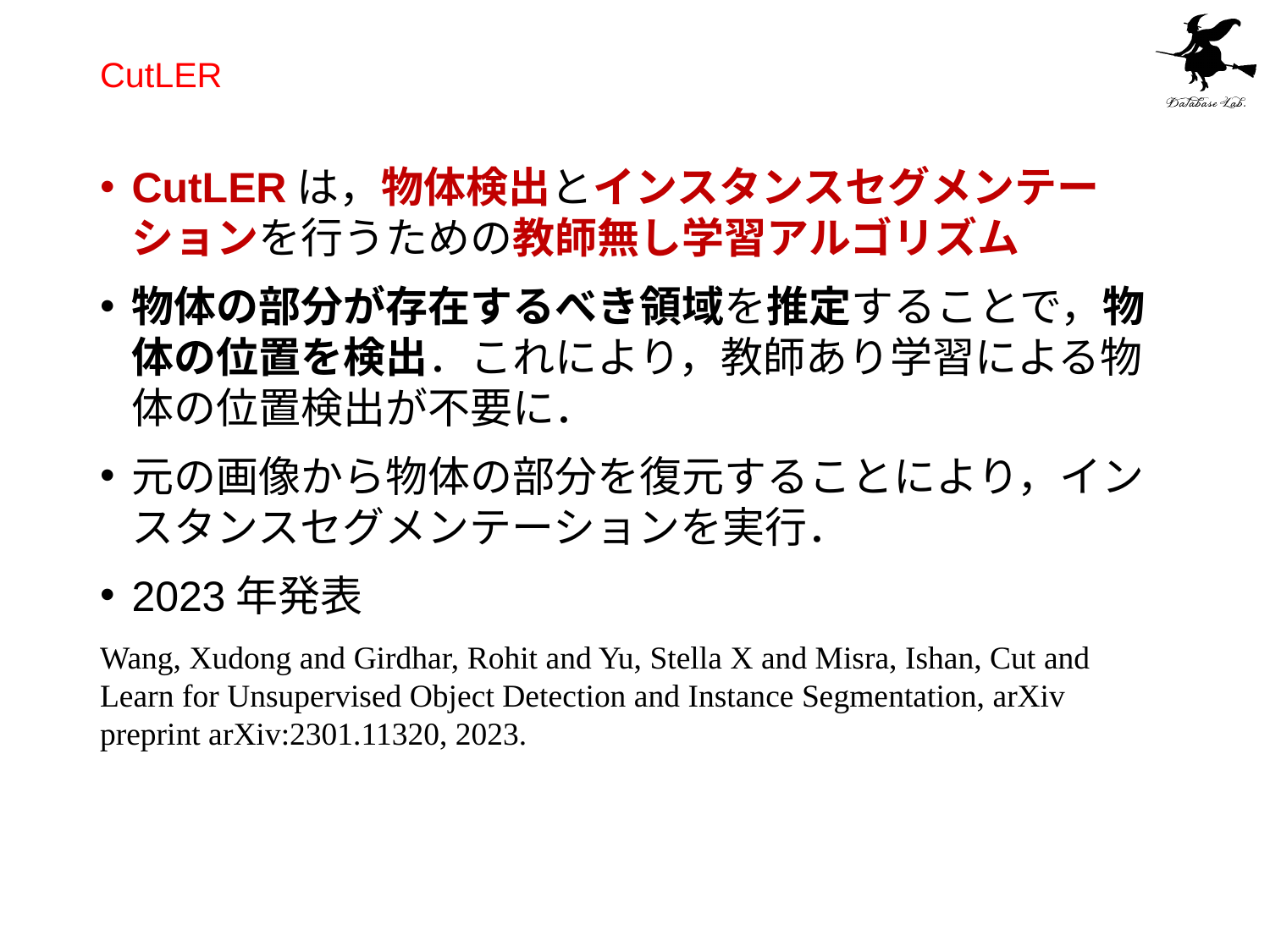

# CutLER
CutLERは，物体検出とインスタンスセグメンテーションを行うための教師無し学習アルゴリズム
物体の部分が存在するべき領域を推定することで，物体の位置を検出．これにより，教師あり学習による物体の位置検出が不要に．
元の画像から物体の部分を復元することにより，インスタンスセグメンテーションを実行．
2023年発表
Wang, Xudong and Girdhar, Rohit and Yu, Stella X and Misra, Ishan, Cut and Learn for Unsupervised Object Detection and Instance Segmentation, arXiv preprint arXiv:2301.11320, 2023.